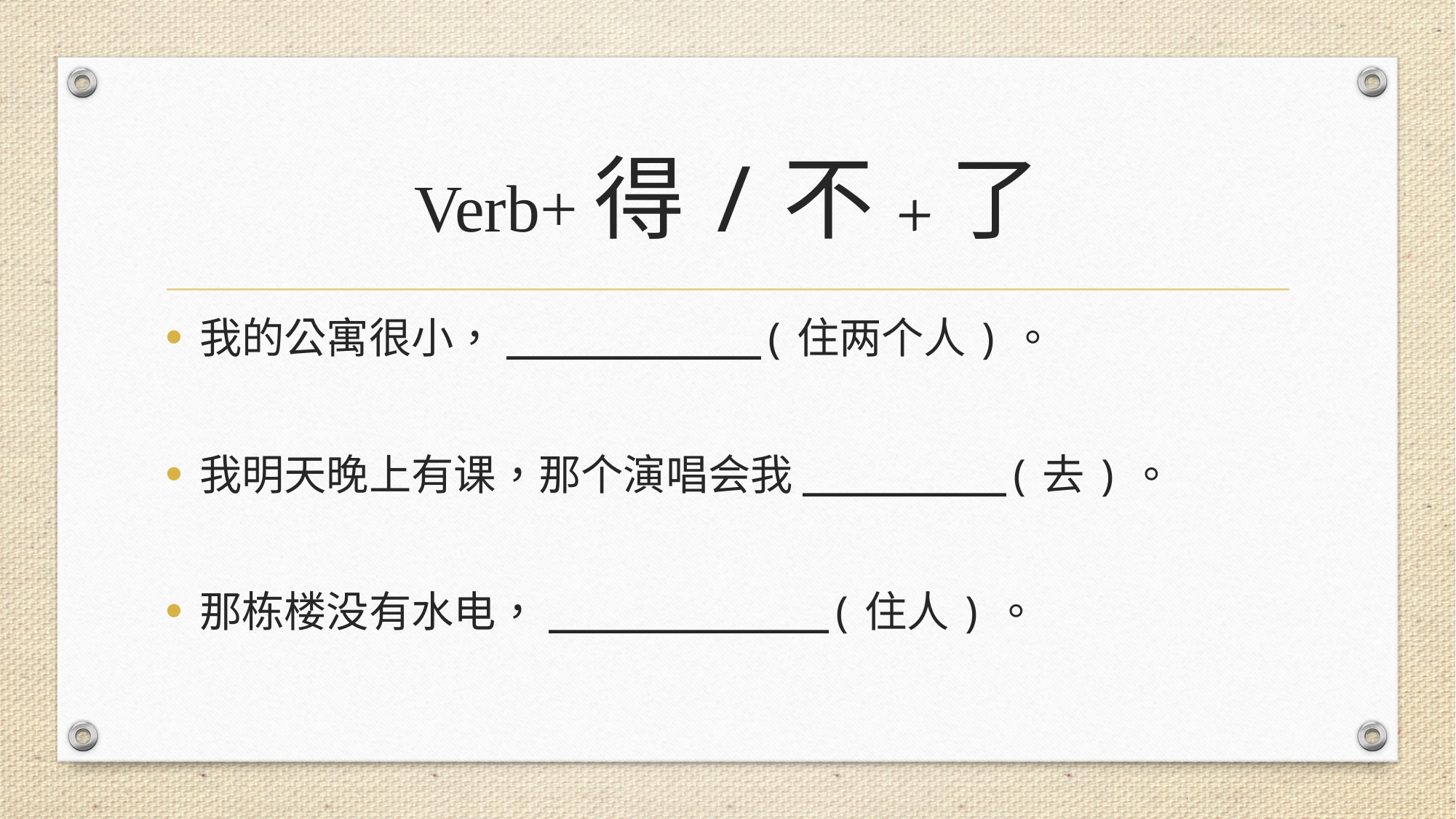

# Verb+得/不+了
我的公寓很小，__________(住两个人)。

我明天晚上有课，那个演唱会我________(去)。

那栋楼没有水电，___________(住人)。